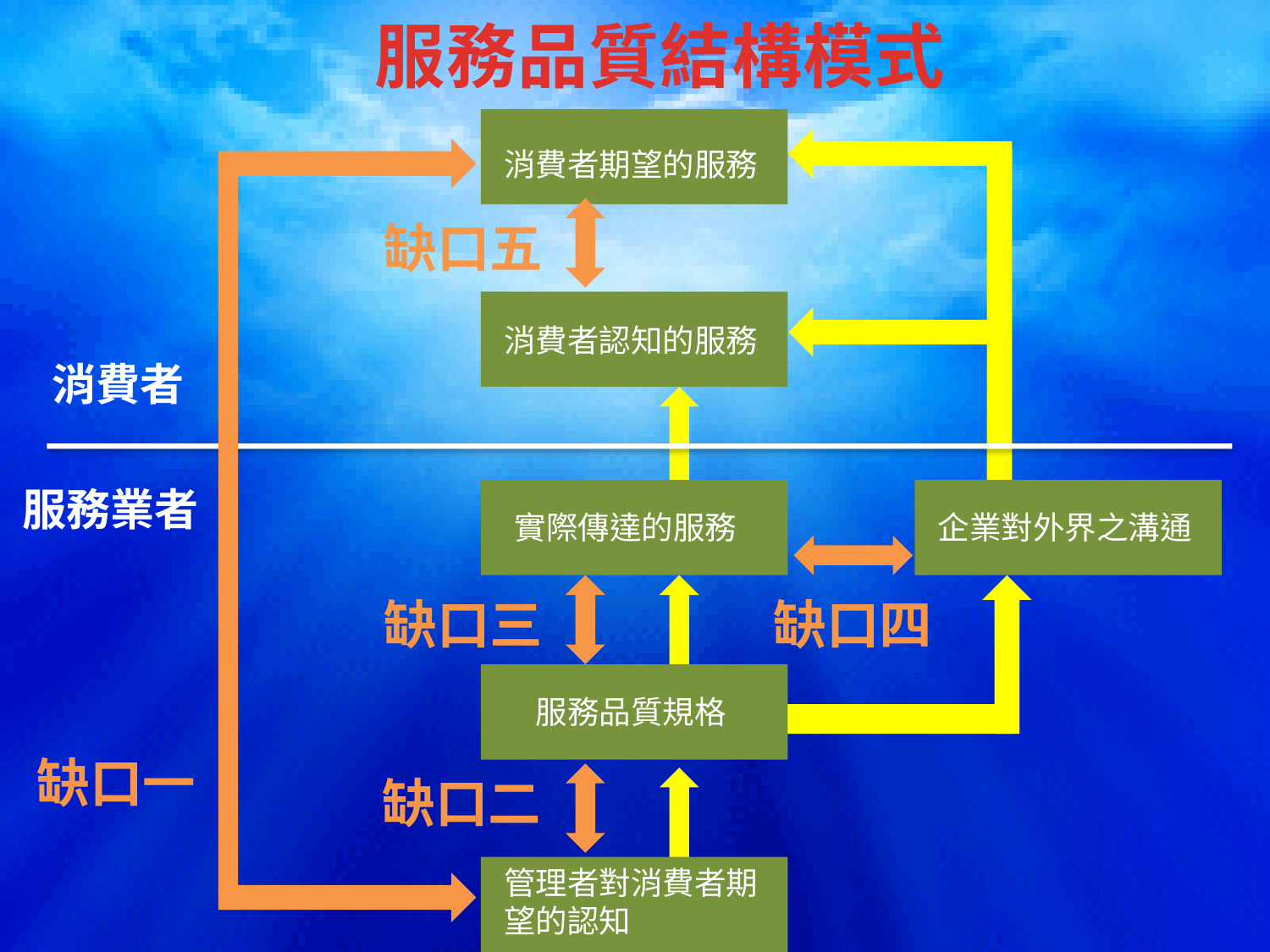

服務品質結構模式

消費者期望的服務

缺口五

消費者認知的服務
消費者

服務業者

實際傳達的服務
企業對外界之溝通

缺口三
缺口四

服務品質規格

缺口一
缺口二

管理者對消費者期望的認知